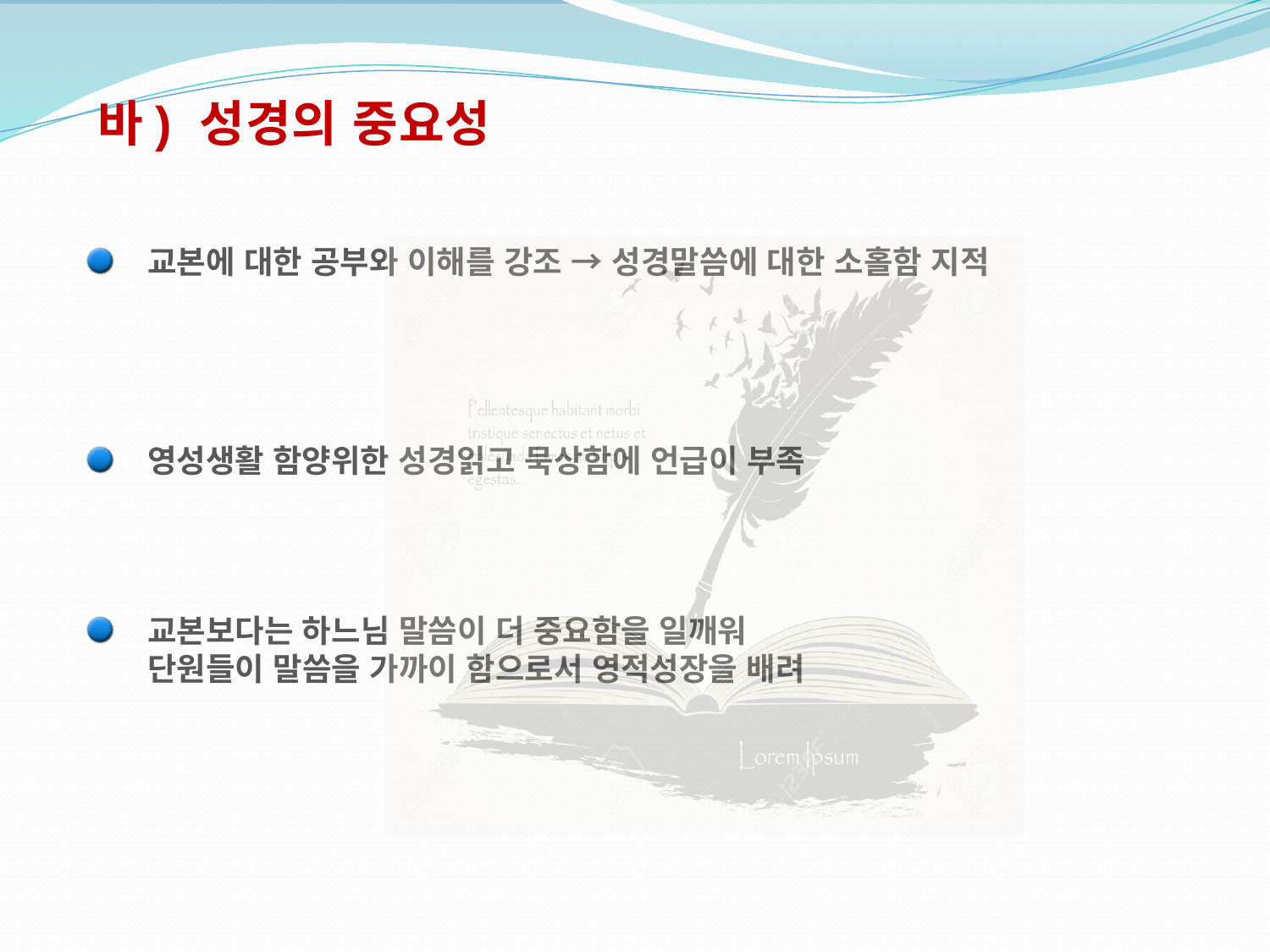

바) 성경의 중요성

교본에 대한 공부와 이해를 강조 → 성경말씀에 대한 소홀함 지적

영성생활 함양위한 성경읽고 묵상함에 언급이 부족

교본보다는 하느님 말씀이 더 중요함을 일깨워
단원들이 말씀을 가까이 함으로서 영적성장을 배려